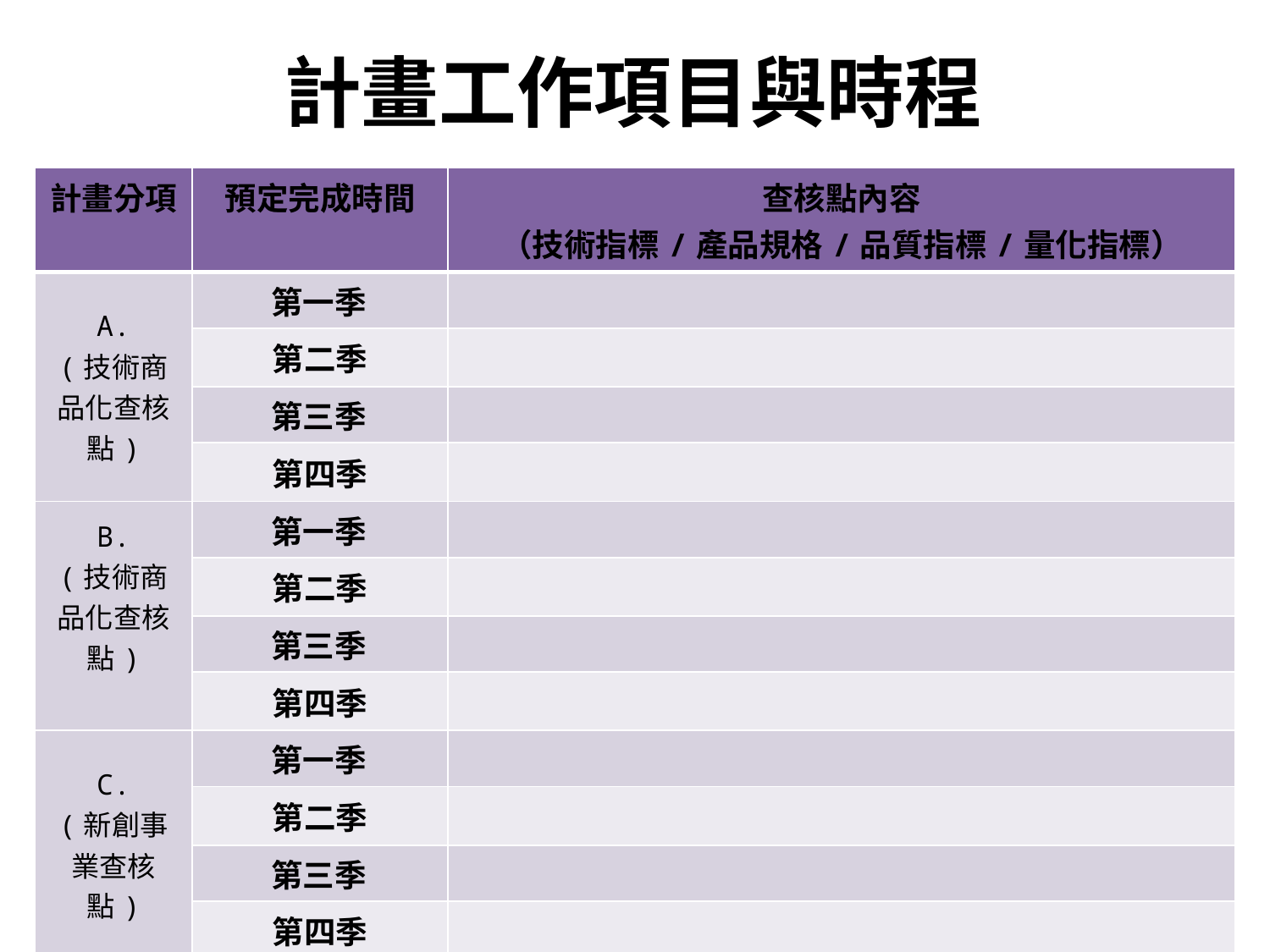

# 計畫工作項目與時程
| 計畫分項 | 預定完成時間 | 查核點內容 （技術指標/產品規格/品質指標/量化指標） |
| --- | --- | --- |
| A. (技術商品化查核點) | 第一季 |  |
|  | 第二季 |  |
|  | 第三季 |  |
|  | 第四季 |  |
| B. (技術商品化查核點) | 第一季 |  |
|  | 第二季 |  |
|  | 第三季 |  |
|  | 第四季 |  |
| C. (新創事業查核點) | 第一季 |  |
|  | 第二季 |  |
|  | 第三季 |  |
|  | 第四季 |  |